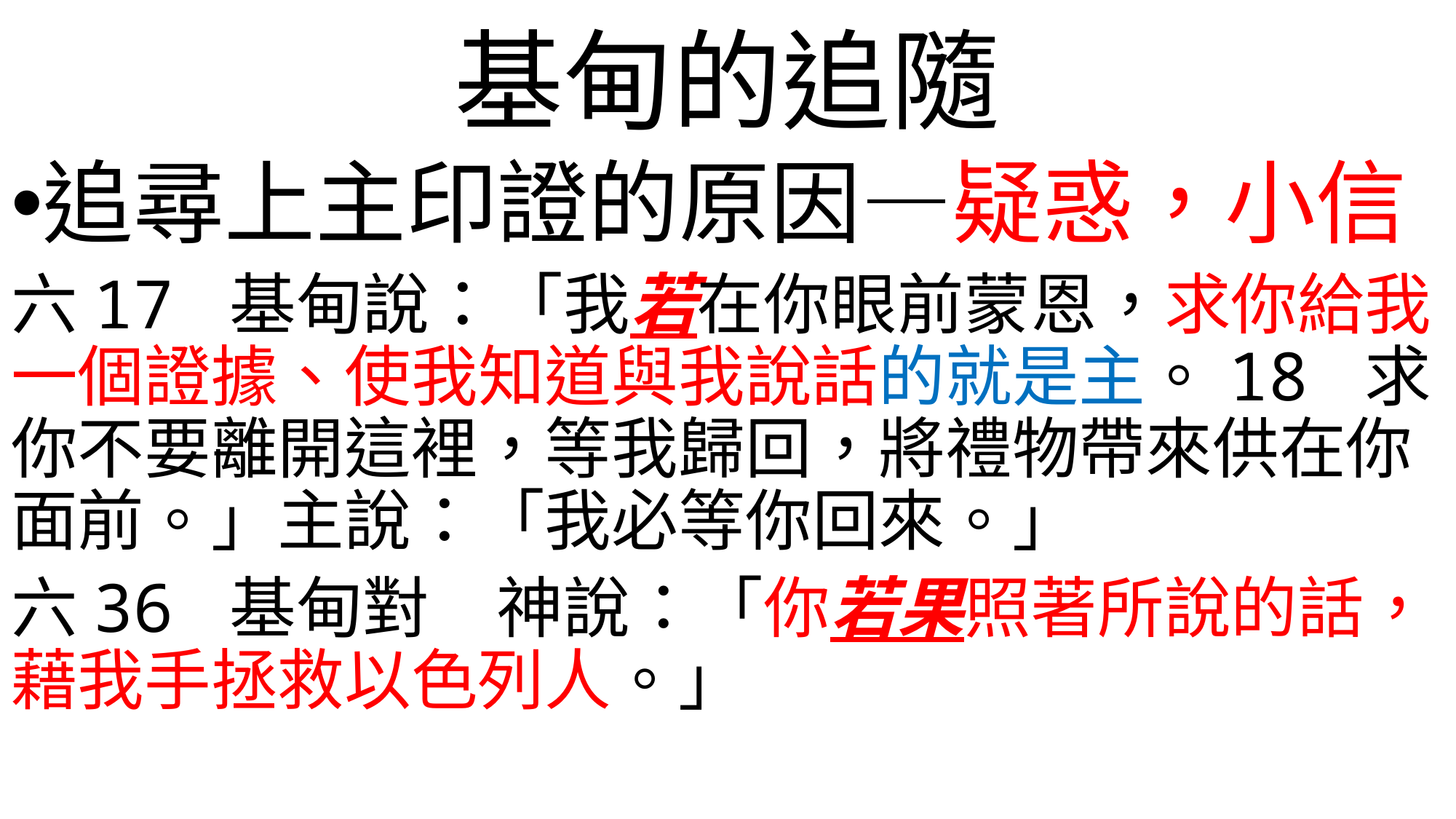

# 基甸的追隨
追尋上主印證的原因—疑惑，小信
六17 基甸說：「我若在你眼前蒙恩，求你給我一個證據、使我知道與我說話的就是主。18 求你不要離開這裡，等我歸回，將禮物帶來供在你面前。」主說：「我必等你回來。」
六36 基甸對　神說：「你若果照著所說的話，藉我手拯救以色列人。」